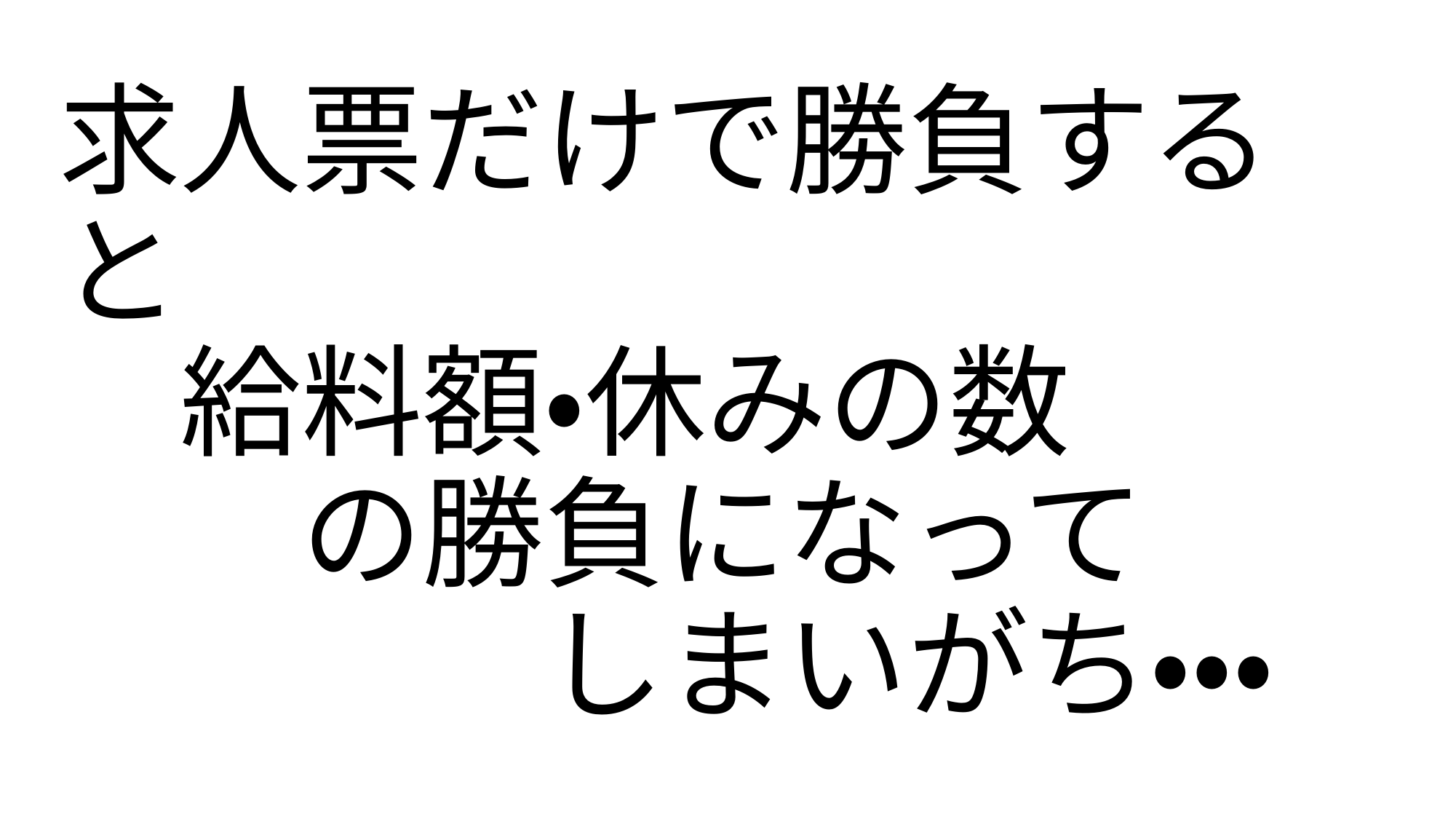

# 求人票だけで勝負すると 　給料額・休みの数 　　の勝負になって 　　　　しまいがち・・・